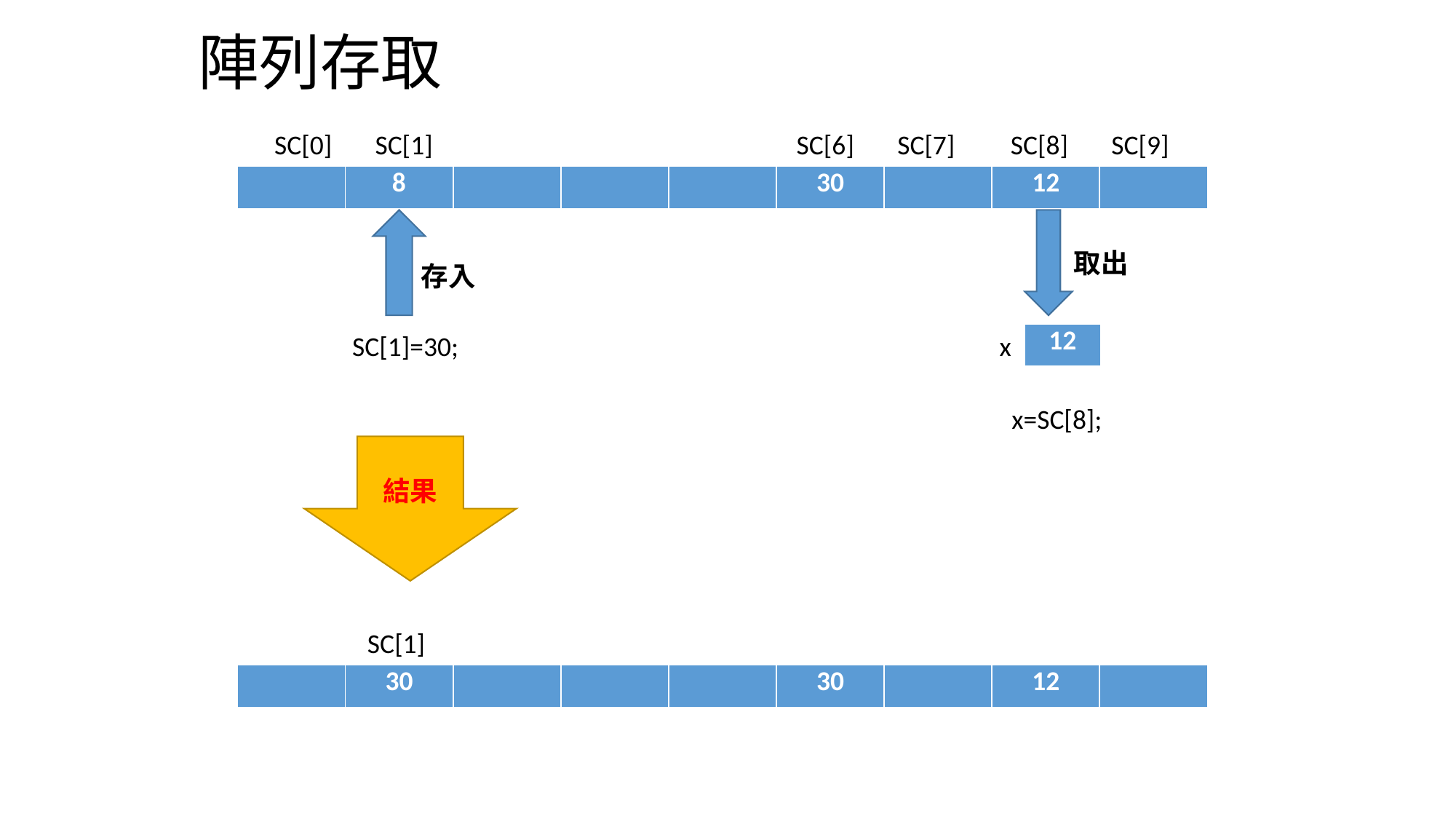

陣列存取
SC[0]       SC[1]                                                           SC[6]       SC[7]         SC[8]       SC[9]
|  | 8 |  |  |  | 30 |  | 12 |  |
| --- | --- | --- | --- | --- | --- | --- | --- | --- |

取出
存入
SC[1]=30;
x
| 12 |
| --- |
x=SC[8];
結果
SC[1]
|  | 30 |  |  |  | 30 |  | 12 |  |
| --- | --- | --- | --- | --- | --- | --- | --- | --- |